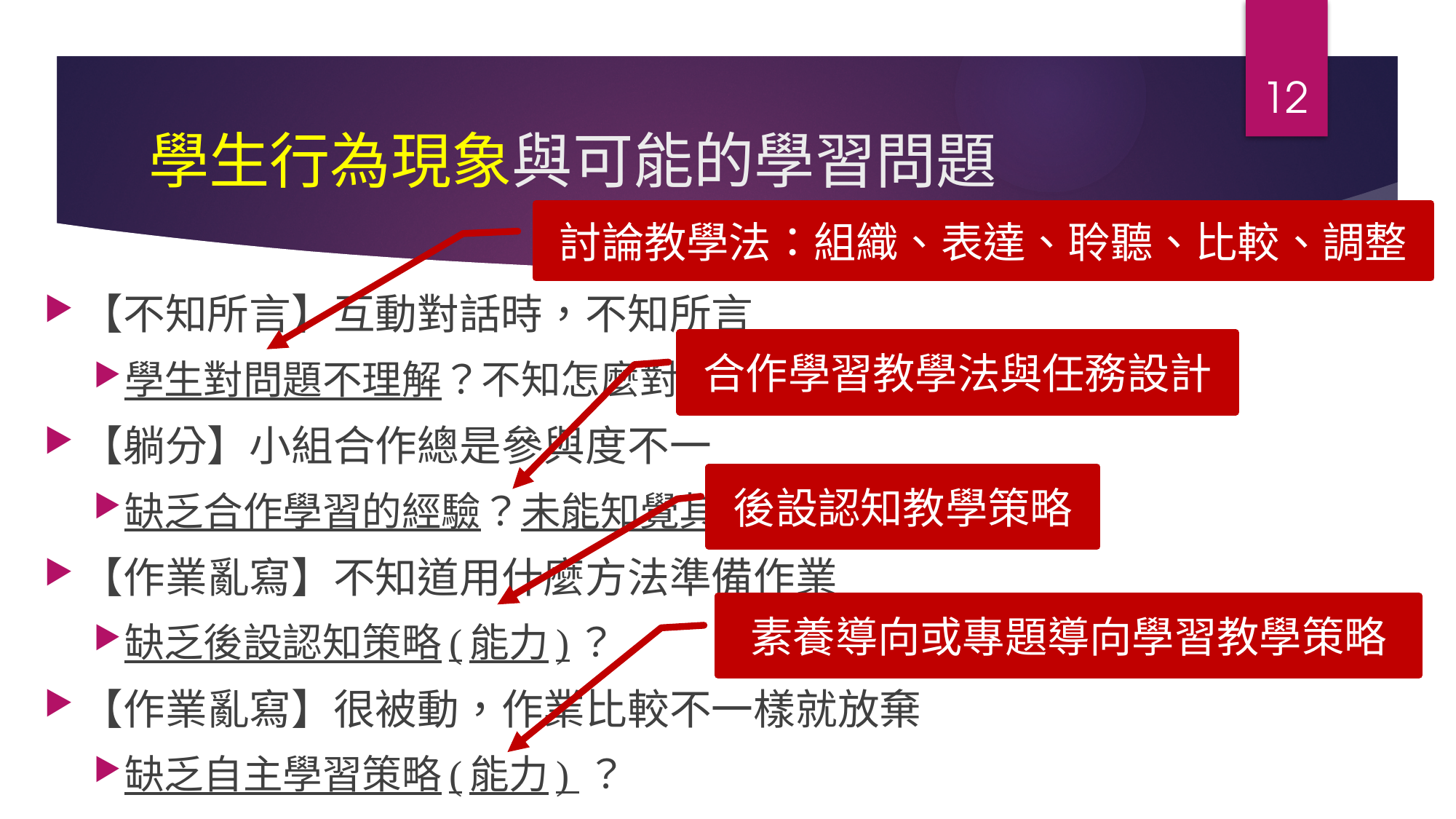

12
# 學生行為現象與可能的學習問題
討論教學法：組織、表達、聆聽、比較、調整
【不知所言】互動對話時，不知所言
學生對問題不理解？不知怎麼對話(程序)?沒有事先思考準備？
【躺分】小組合作總是參與度不一
缺乏合作學習的經驗？未能知覺其中意義？
【作業亂寫】不知道用什麼方法準備作業
缺乏後設認知策略(能力)？
【作業亂寫】很被動，作業比較不一樣就放棄
缺乏自主學習策略(能力) ？
合作學習教學法與任務設計
後設認知教學策略
素養導向或專題導向學習教學策略